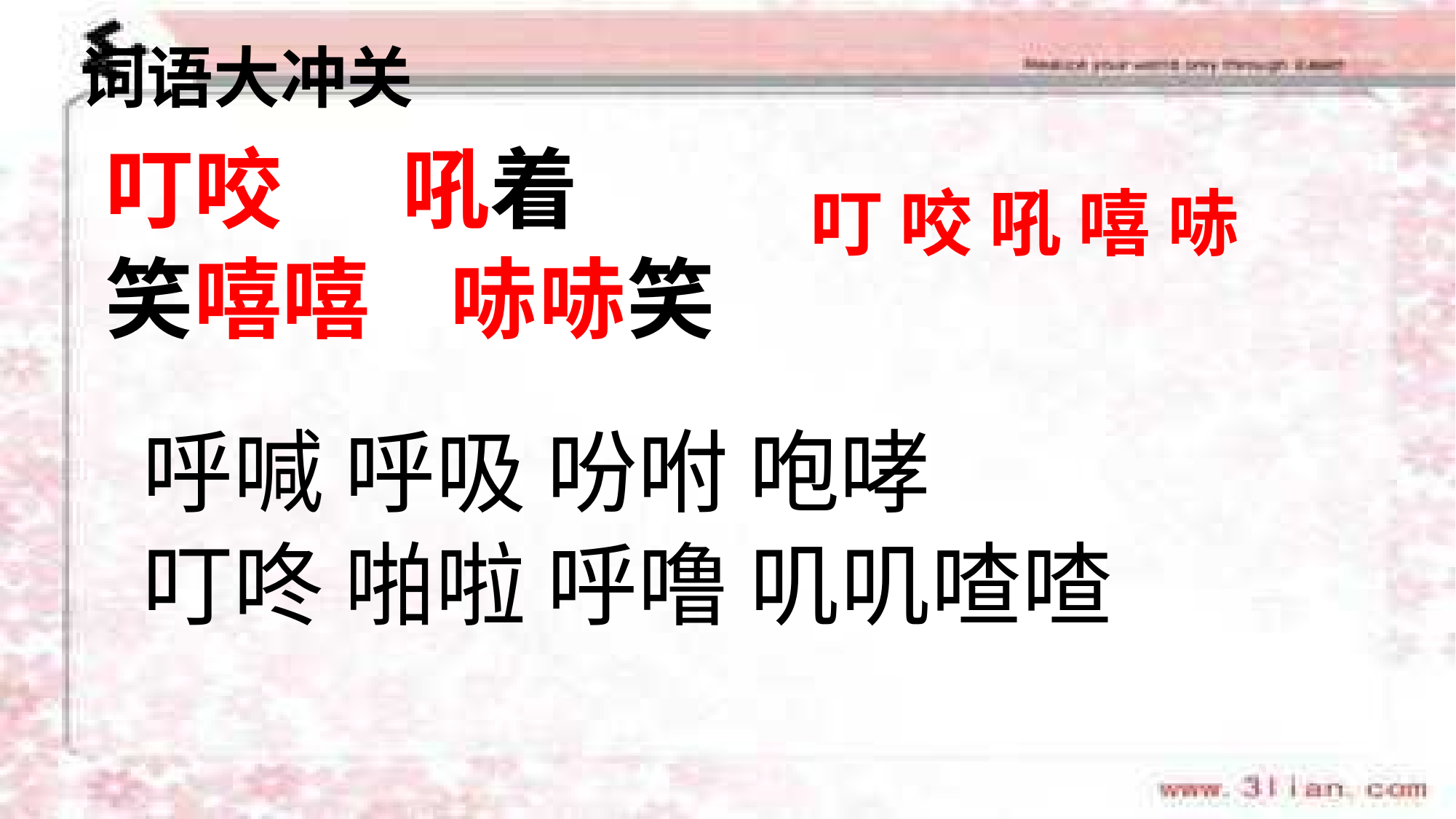

# 词语大冲关
叮咬      吼着
笑嘻嘻    哧哧笑
叮 咬 吼 嘻 哧
呼喊 呼吸 吩咐 咆哮
叮咚 啪啦 呼噜 叽叽喳喳